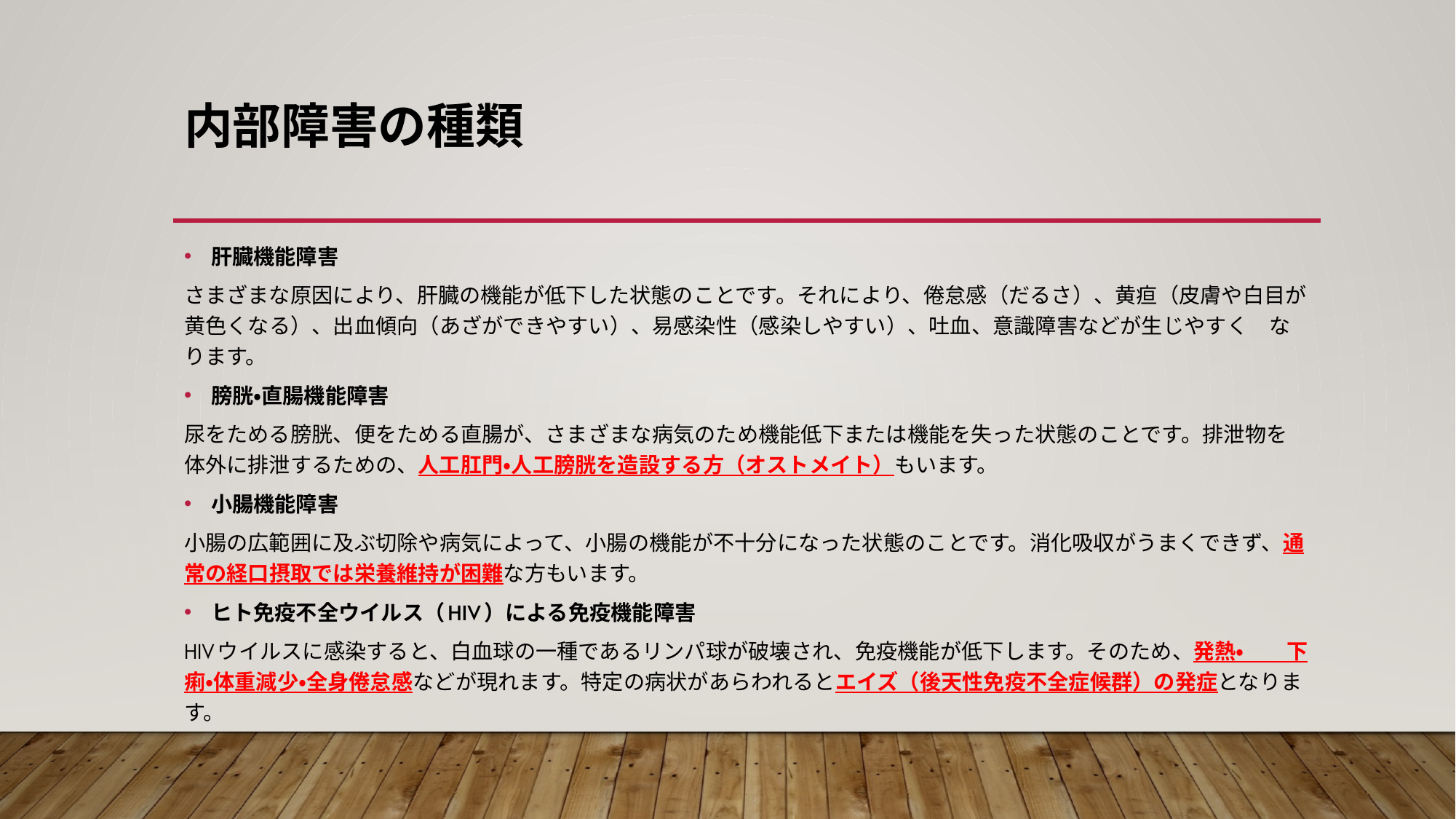

# 内部障害の種類
肝臓機能障害
さまざまな原因により、肝臓の機能が低下した状態のことです。それにより、倦怠感（だるさ）、黄疸（皮膚や白目が黄色くなる）、出血傾向（あざができやすい）、易感染性（感染しやすい）、吐血、意識障害などが生じやすく　なります。
膀胱・直腸機能障害
尿をためる膀胱、便をためる直腸が、さまざまな病気のため機能低下または機能を失った状態のことです。排泄物を体外に排泄するための、人工肛門・人工膀胱を造設する方（オストメイト）もいます。
小腸機能障害
小腸の広範囲に及ぶ切除や病気によって、小腸の機能が不十分になった状態のことです。消化吸収がうまくできず、通常の経口摂取では栄養維持が困難な方もいます。
ヒト免疫不全ウイルス（HIV）による免疫機能障害
HIVウイルスに感染すると、白血球の一種であるリンパ球が破壊され、免疫機能が低下します。そのため、発熱・　　下痢・体重減少・全身倦怠感などが現れます。特定の病状があらわれるとエイズ（後天性免疫不全症候群）の発症となります。